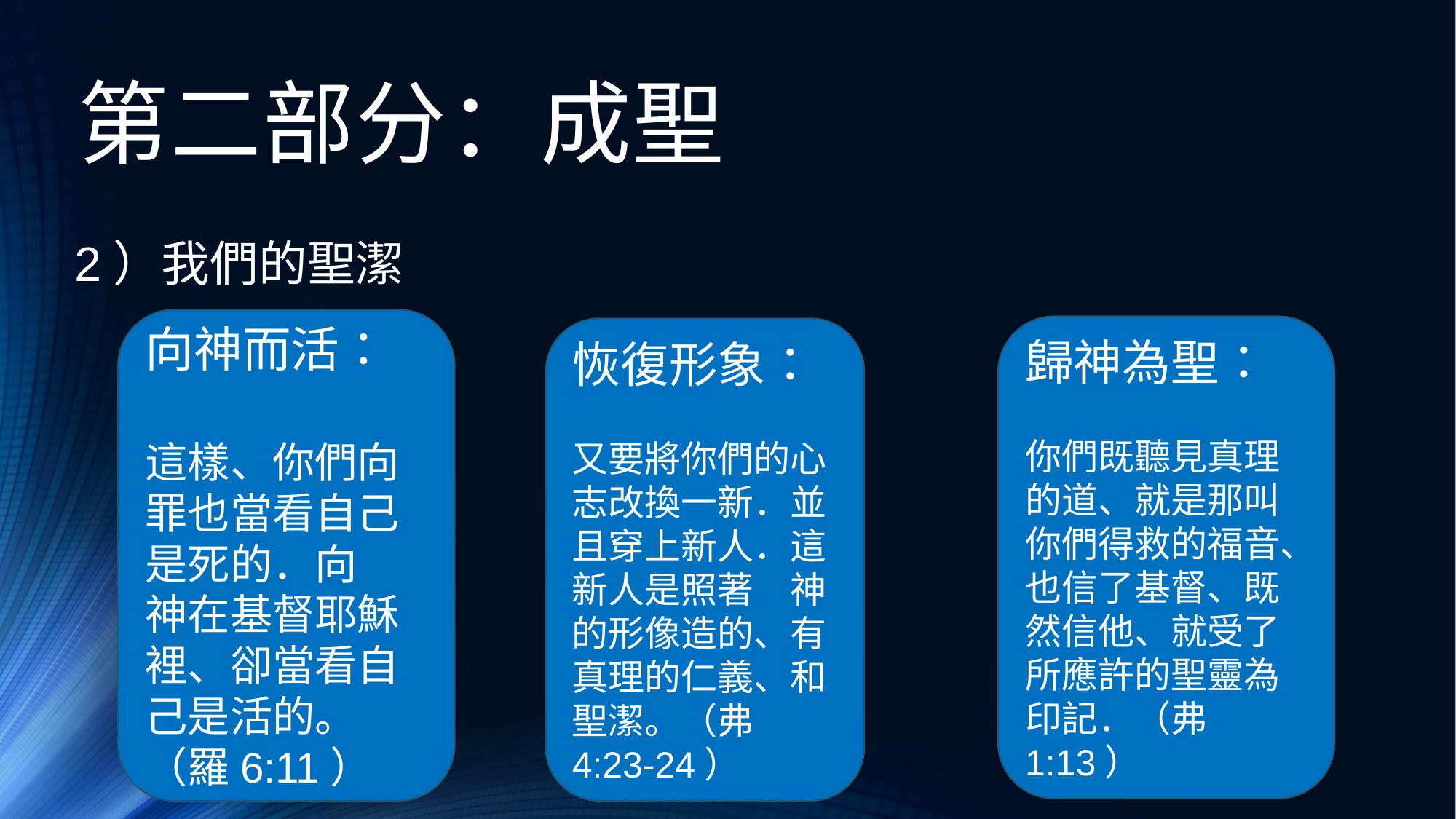

# 第二部分：成聖
2）我們的聖潔

向神而活：

這樣、你們向罪也當看自己是死的．向　神在基督耶穌裡、卻當看自己是活的。（羅6:11）
歸神為聖：

你們既聽見真理的道、就是那叫你們得救的福音、也信了基督、既然信他、就受了所應許的聖靈為印記．（弗1:13）
恢復形象：

又要將你們的心志改換一新．並且穿上新人．這新人是照著　神的形像造的、有真理的仁義、和聖潔。（弗4:23-24）